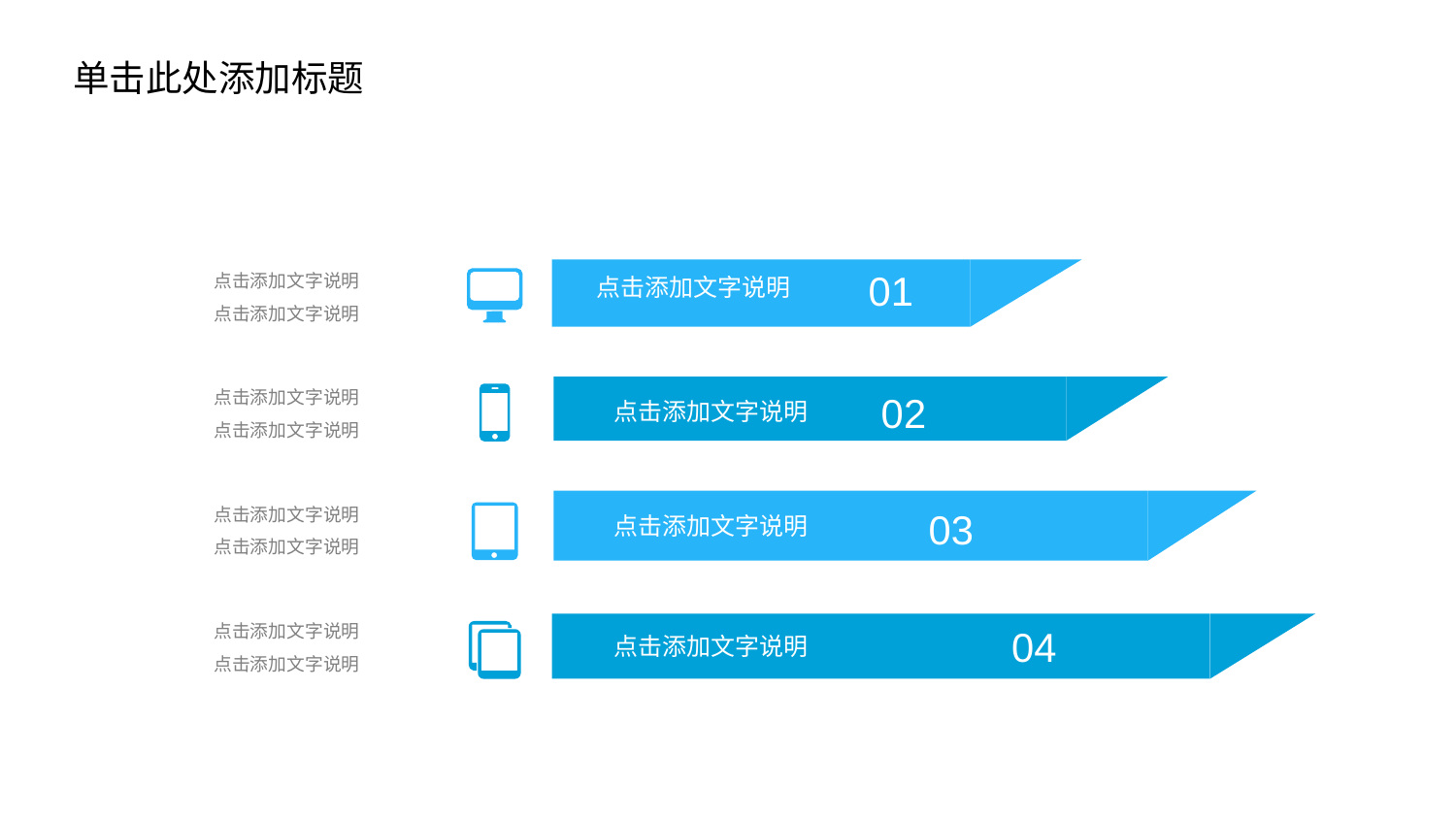

点击添加文字说明
点击添加文字说明

01
点击添加文字说明

点击添加文字说明
点击添加文字说明

02

点击添加文字说明
点击添加文字说明
点击添加文字说明

03

点击添加文字说明
点击添加文字说明
点击添加文字说明

04

点击添加文字说明